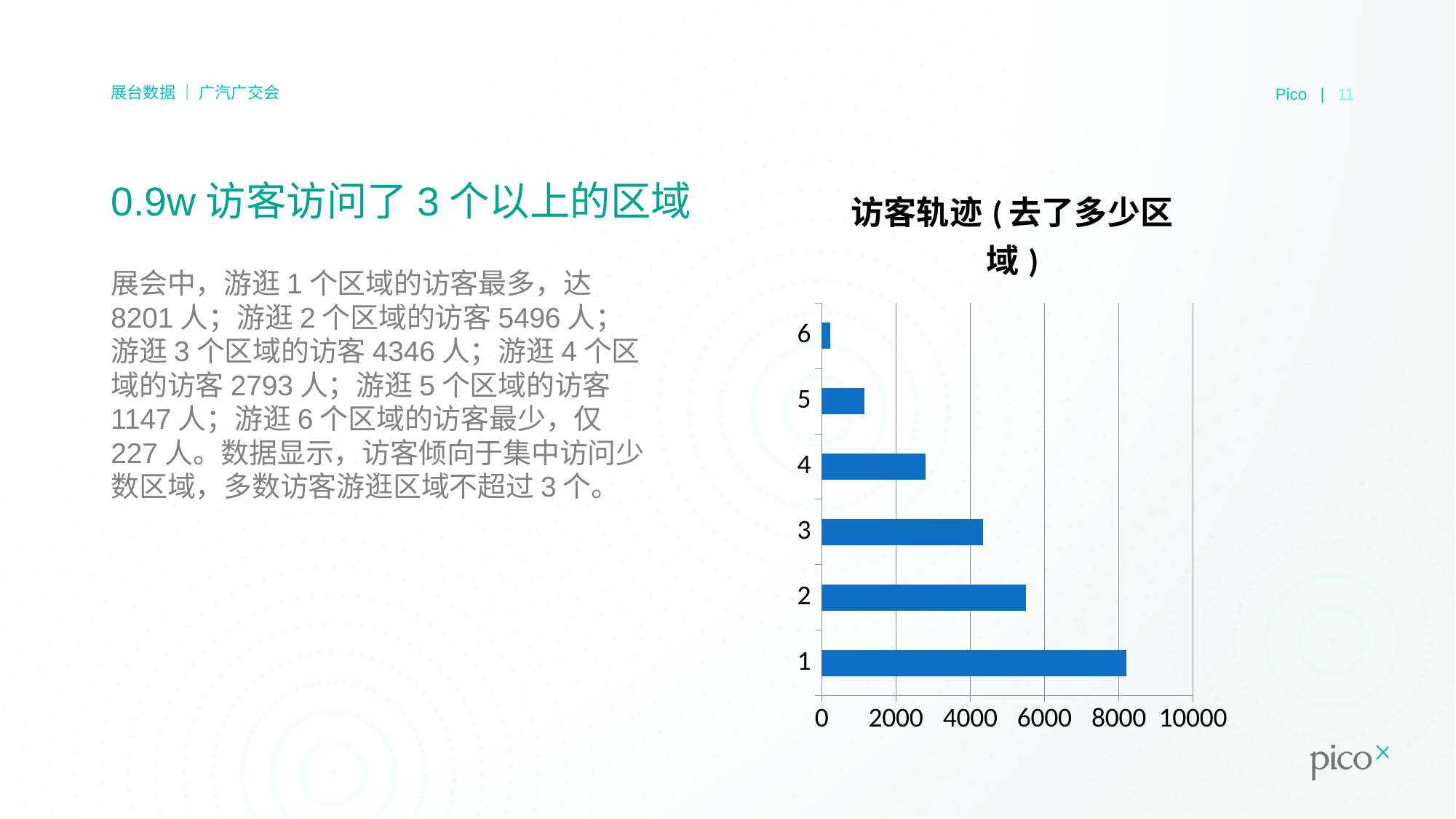

Pico   |
11
展台数据 ｜ 广汽广交会
# 0.9w访客访问了3个以上的区域

### Chart: 访客轨迹(去了多少区域)

| Category | 访问次数 |
|---|---|
| 1 | 8201.0 |
| 2 | 5496.0 |
| 3 | 4346.0 |
| 4 | 2793.0 |
| 5 | 1147.0 |
| 6 | 227.0 |
展会中，游逛1个区域的访客最多，达8201人；游逛2个区域的访客5496人；游逛3个区域的访客4346人；游逛4个区域的访客2793人；游逛5个区域的访客1147人；游逛6个区域的访客最少，仅227人。数据显示，访客倾向于集中访问少数区域，多数访客游逛区域不超过3个。